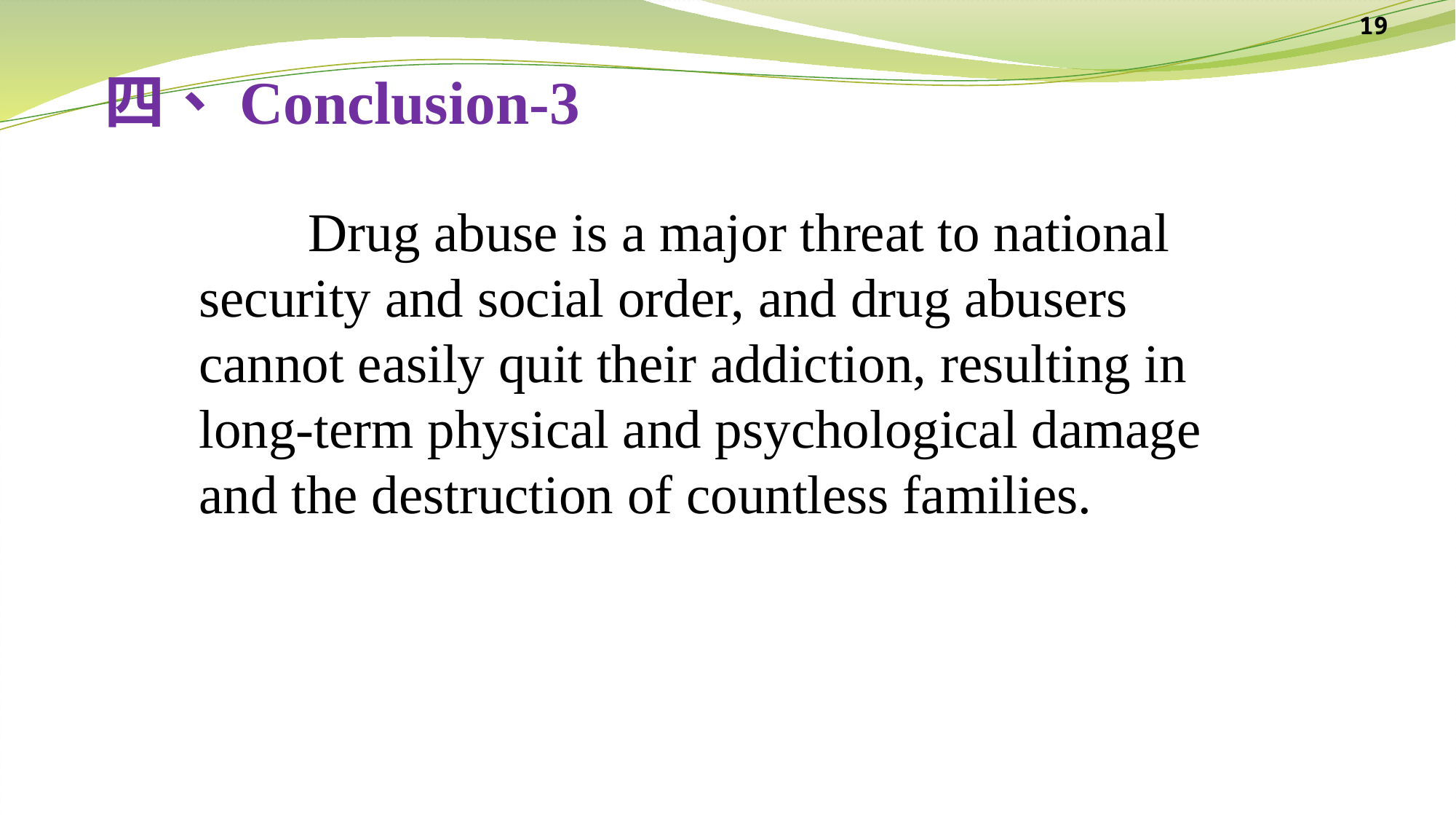

# 四、Conclusion-3
19
        Drug abuse is a major threat to national security and social order, and drug abusers cannot easily quit their addiction, resulting in long-term physical and psychological damage and the destruction of countless families.